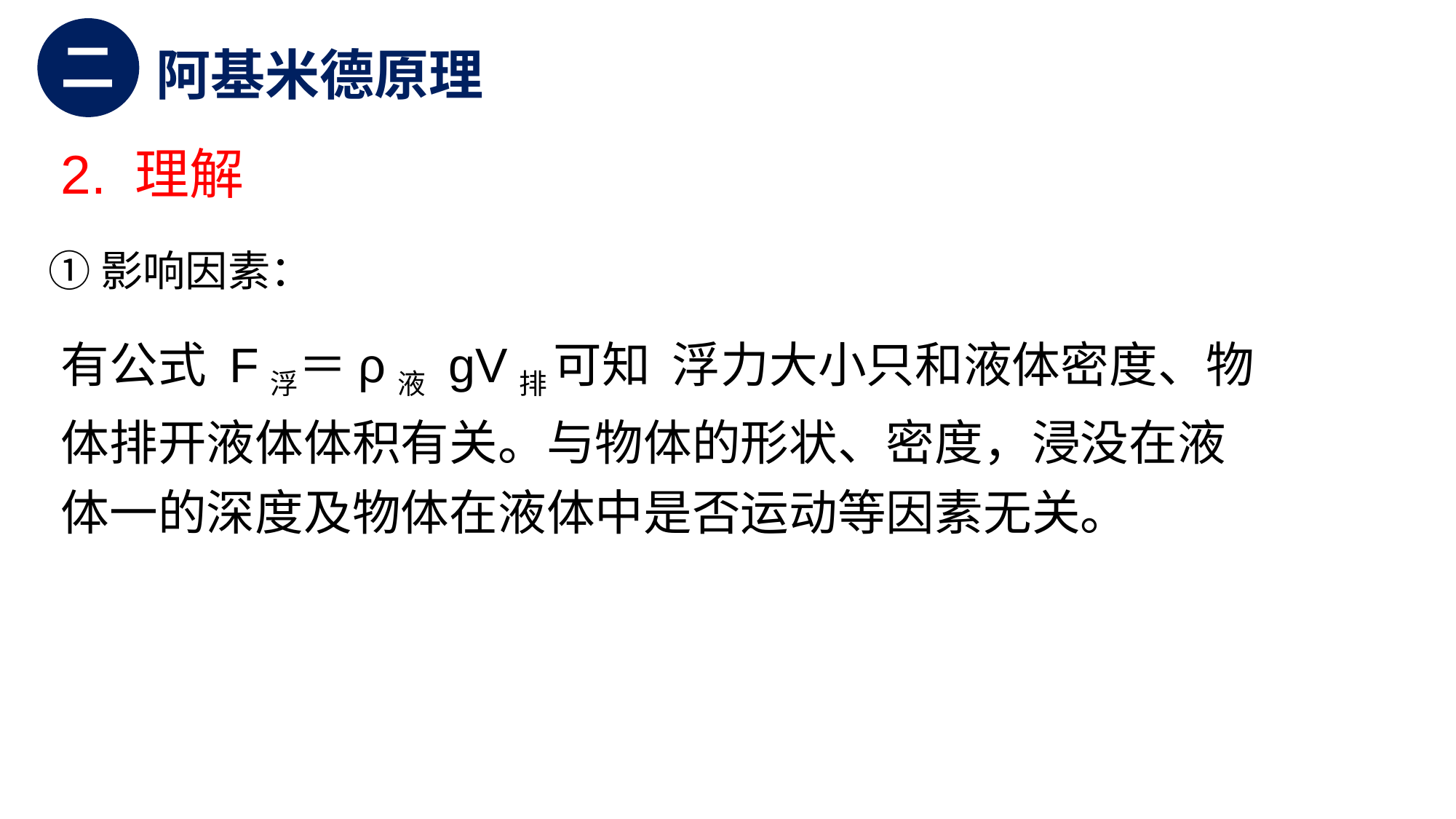

二
阿基米德原理
2. 理解
①影响因素：
有公式 F浮＝ρ液 gV排 可知  浮力大小只和液体密度、物体排开液体体积有关。与物体的形状、密度，浸没在液体一的深度及物体在液体中是否运动等因素无关。
小猪快跑